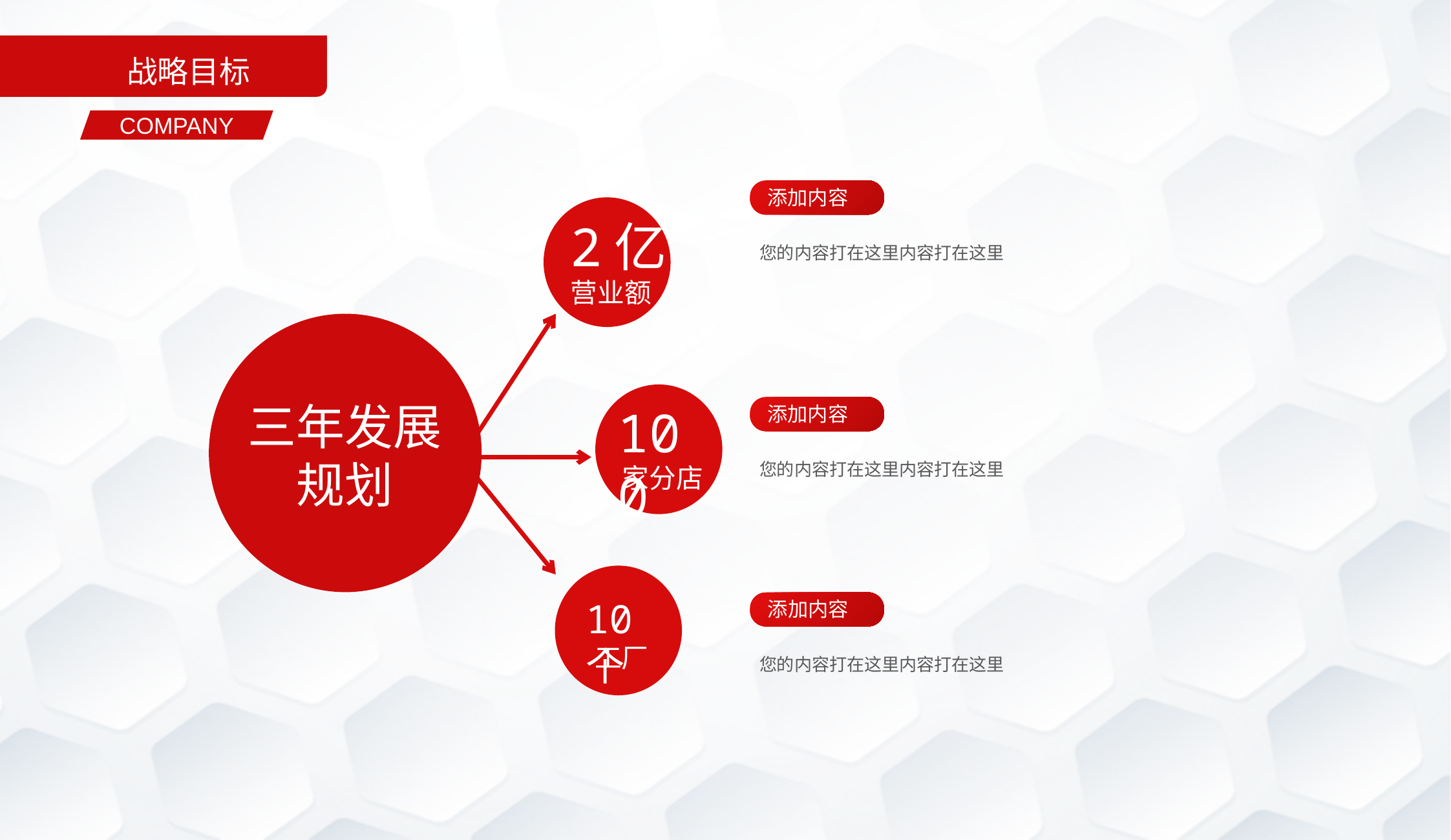

战略目标
COMPANY
添加内容

您的内容打在这里内容打在这里

2亿
营业额

三年发展
规划

100
家分店
添加内容

您的内容打在这里内容打在这里

10个
工厂
添加内容

您的内容打在这里内容打在这里